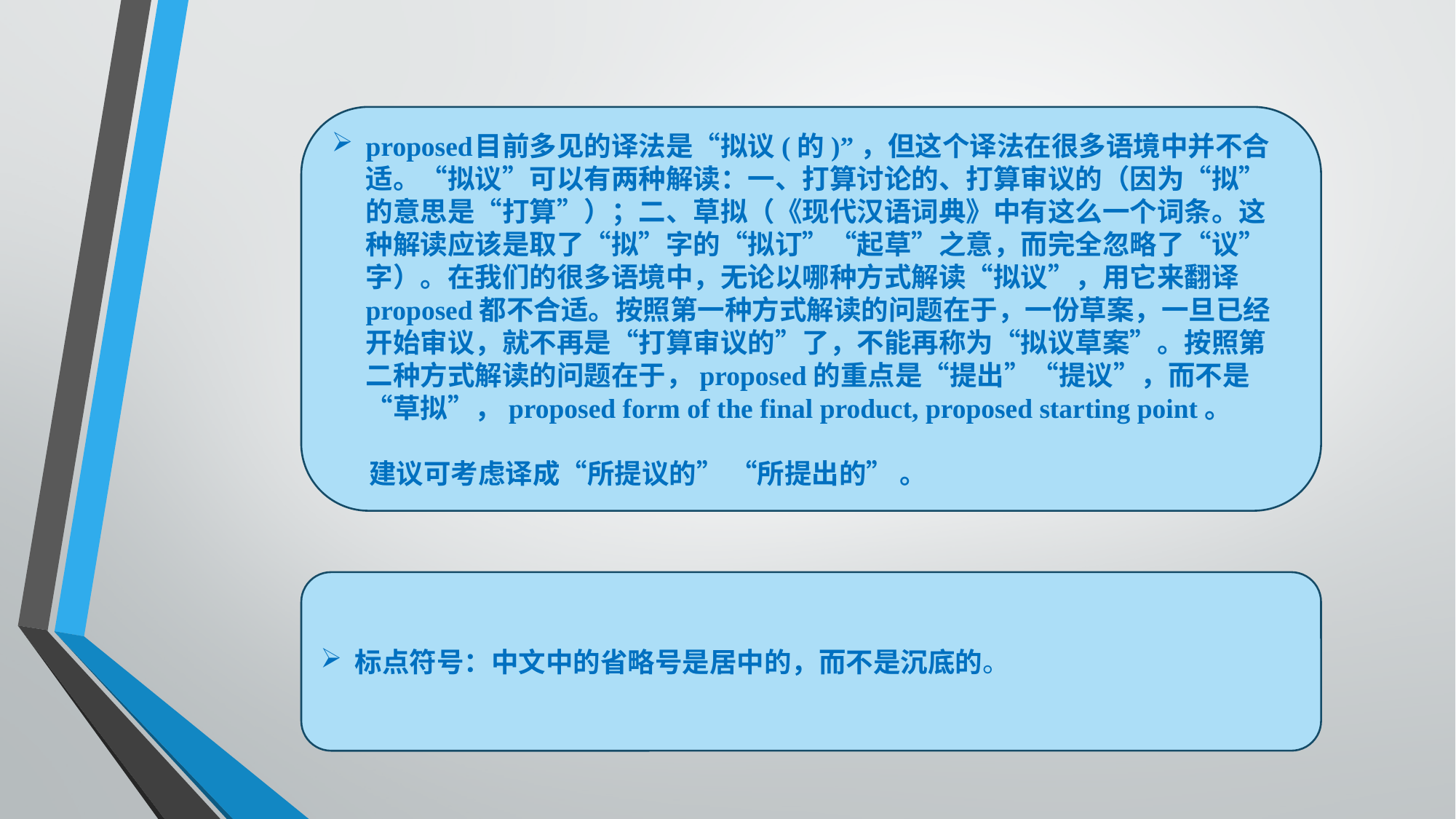

proposed	目前多见的译法是“拟议(的)”，但这个译法在很多语境中并不合适。“拟议”可以有两种解读：一、打算讨论的、打算审议的（因为“拟”的意思是“打算”）；二、草拟（《现代汉语词典》中有这么一个词条。这种解读应该是取了“拟”字的“拟订”“起草”之意，而完全忽略了“议”字）。在我们的很多语境中，无论以哪种方式解读“拟议”，用它来翻译proposed都不合适。按照第一种方式解读的问题在于，一份草案，一旦已经开始审议，就不再是“打算审议的”了，不能再称为“拟议草案”。按照第二种方式解读的问题在于，proposed的重点是“提出”“提议”，而不是“草拟”，proposed form of the final product, proposed starting point。

     建议可考虑译成“所提议的” “所提出的” 。
标点符号：中文中的省略号是居中的，而不是沉底的。